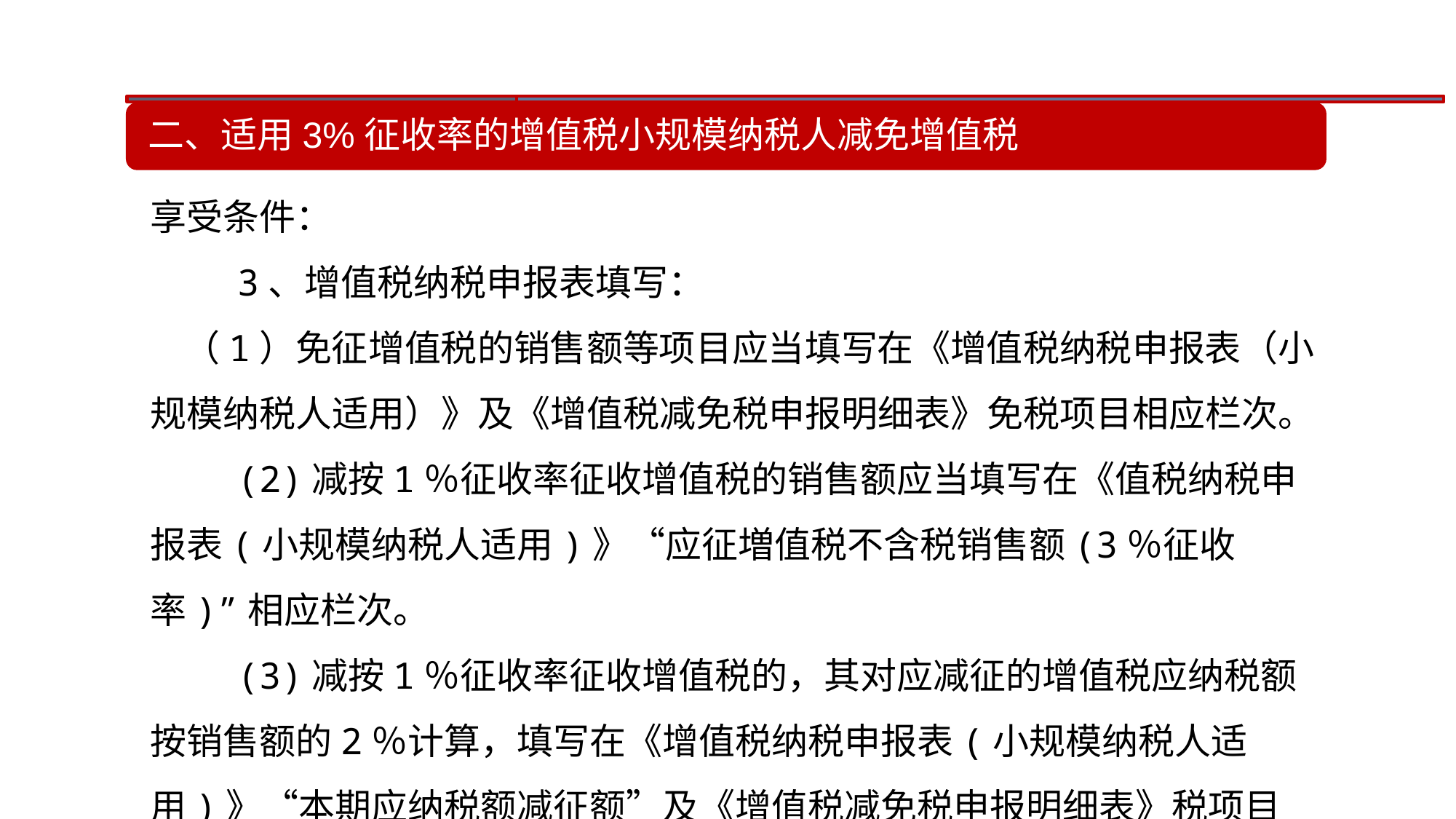

二、适用3%征收率的增值税小规模纳税人减免增值税
享受条件：
    3、增值税纳税申报表填写：
   （1）免征增值税的销售额等项目应当填写在《增值税纳税申报表（小规模纳税人适用）》及《增值税减免税申报明细表》免税项目相应栏次。
    (2)减按1％征收率征收增值税的销售额应当填写在《值税纳税申报表(小规模纳税人适用)》“应征増值税不含税销售额(3％征收率)”相应栏次。
    (3)减按1％征收率征收增值税的，其对应减征的增值税应纳税额按销售额的2％计算，填写在《增值税纳税申报表(小规模纳税人适用)》“本期应纳税额减征额”及《增值税减免税申报明细表》税项目相应栏次。